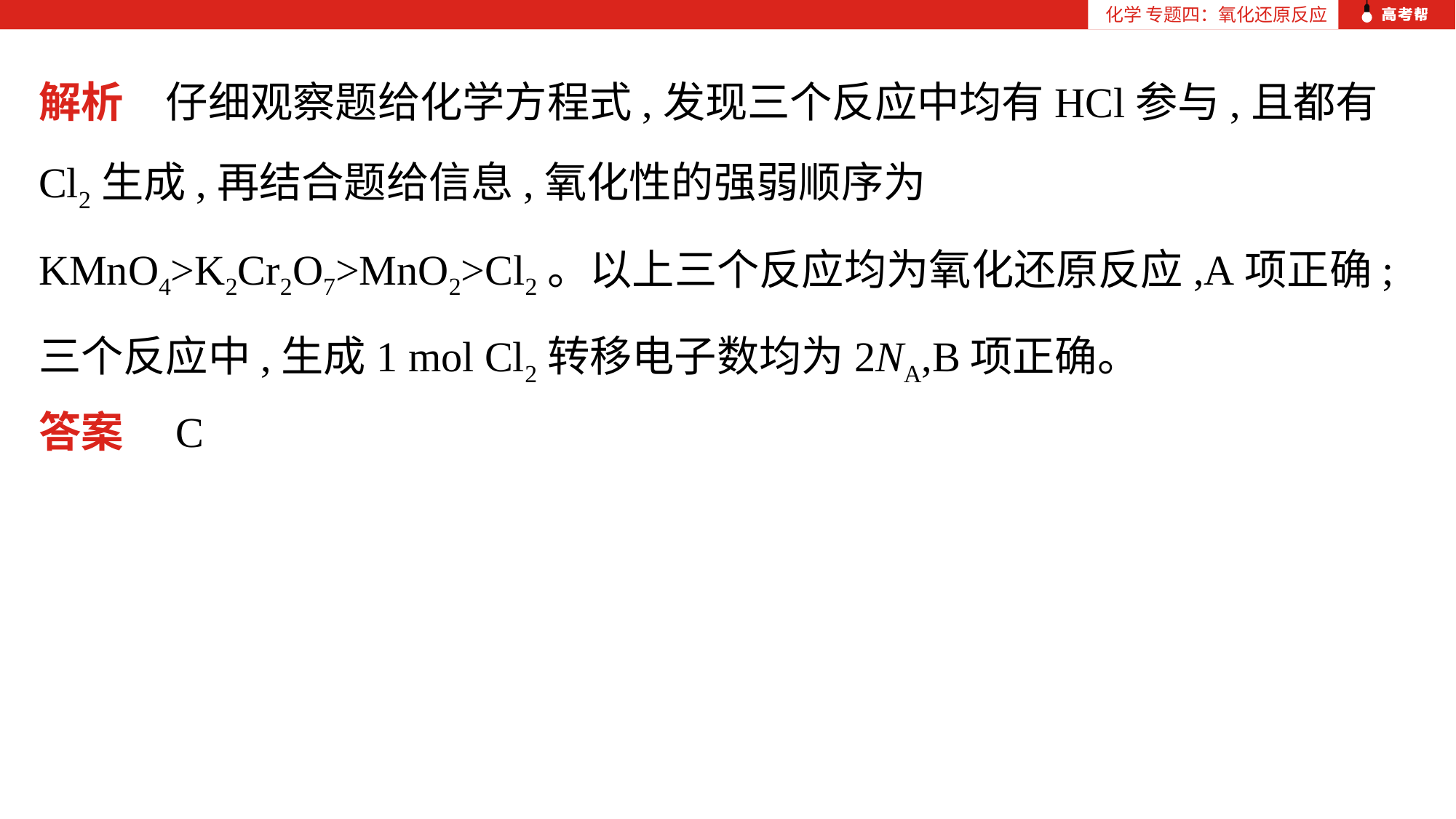

化学 专题四：氧化还原反应

解析　仔细观察题给化学方程式,发现三个反应中均有HCl参与,且都有Cl2生成,再结合题给信息,氧化性的强弱顺序为KMnO4>K2Cr2O7>MnO2>Cl2。以上三个反应均为氧化还原反应,A项正确;三个反应中,生成1 mol Cl2转移电子数均为2NA,B项正确。

答案　C